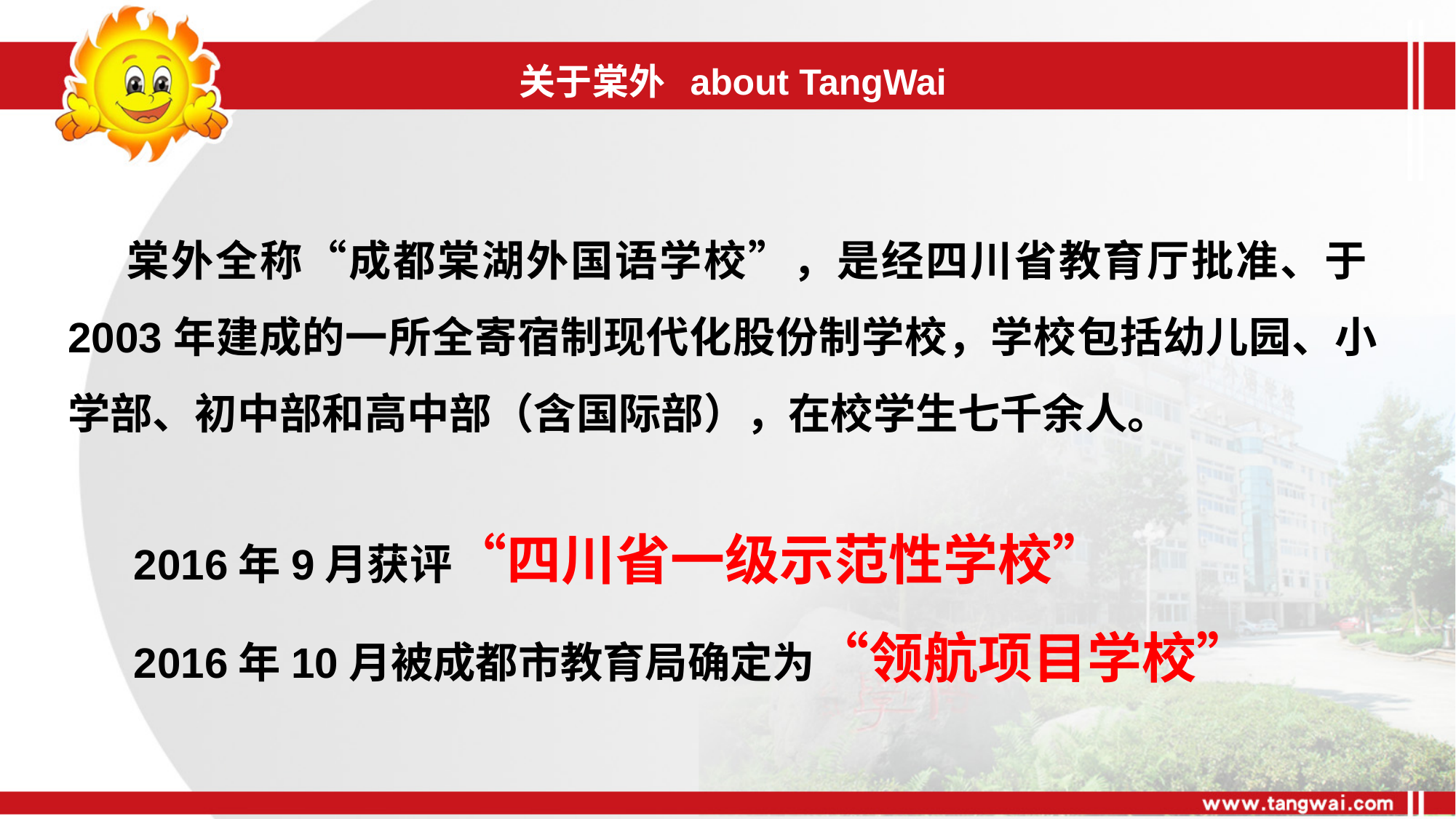

关于棠外  about TangWai
    棠外全称“成都棠湖外国语学校”，是经四川省教育厅批准、于2003年建成的一所全寄宿制现代化股份制学校，学校包括幼儿园、小学部、初中部和高中部（含国际部），在校学生七千余人。

2016年9月获评“四川省一级示范性学校”
2016年10月被成都市教育局确定为“领航项目学校”